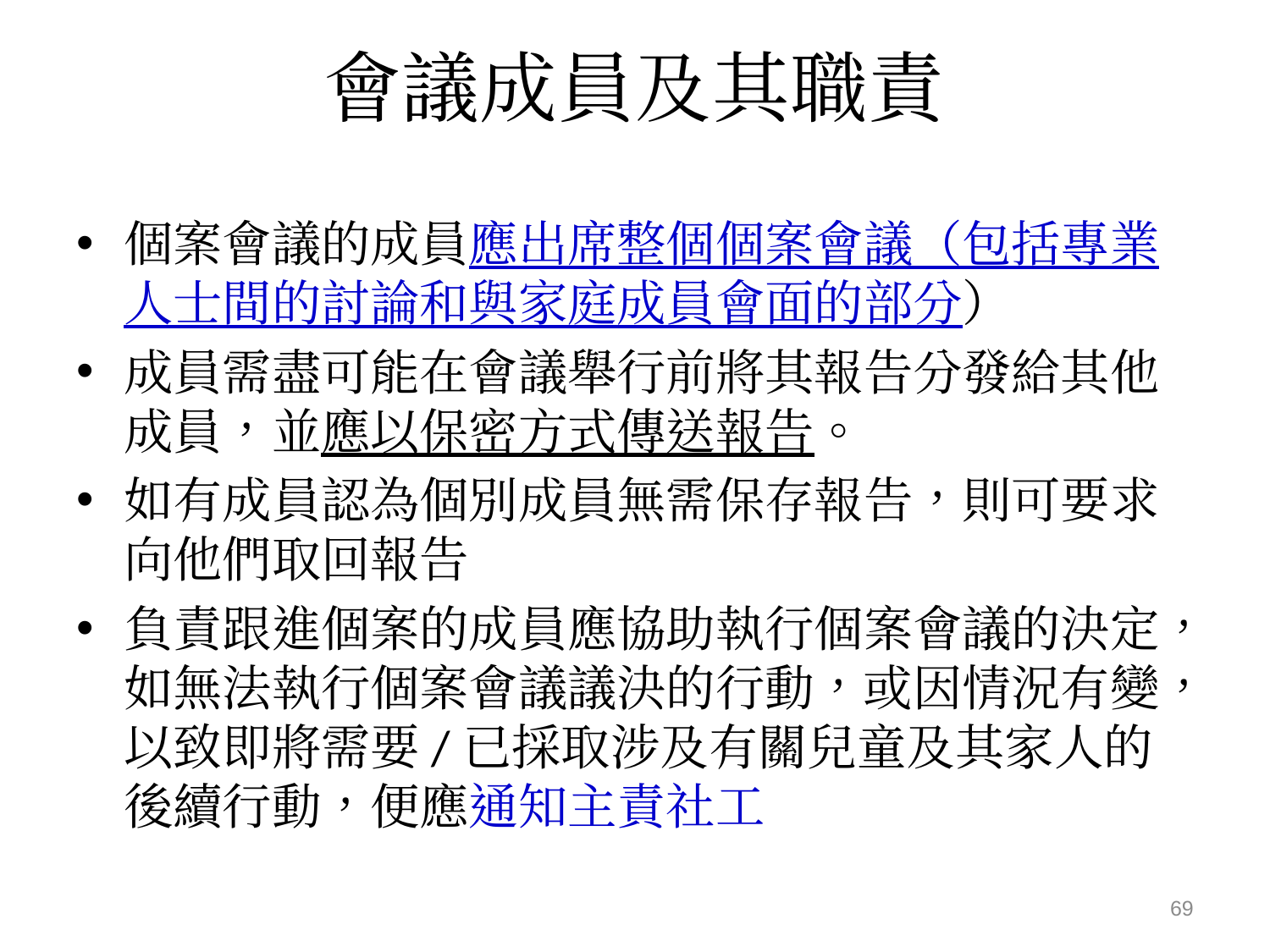

# 會議成員及其職責
個案會議的成員應出席整個個案會議（包括專業人士間的討論和與家庭成員會面的部分）
成員需盡可能在會議舉行前將其報告分發給其他成員，並應以保密方式傳送報告。
如有成員認為個別成員無需保存報告，則可要求向他們取回報告
負責跟進個案的成員應協助執行個案會議的決定，如無法執行個案會議議決的行動，或因情況有變，以致即將需要/已採取涉及有關兒童及其家人的後續行動，便應通知主責社工
69